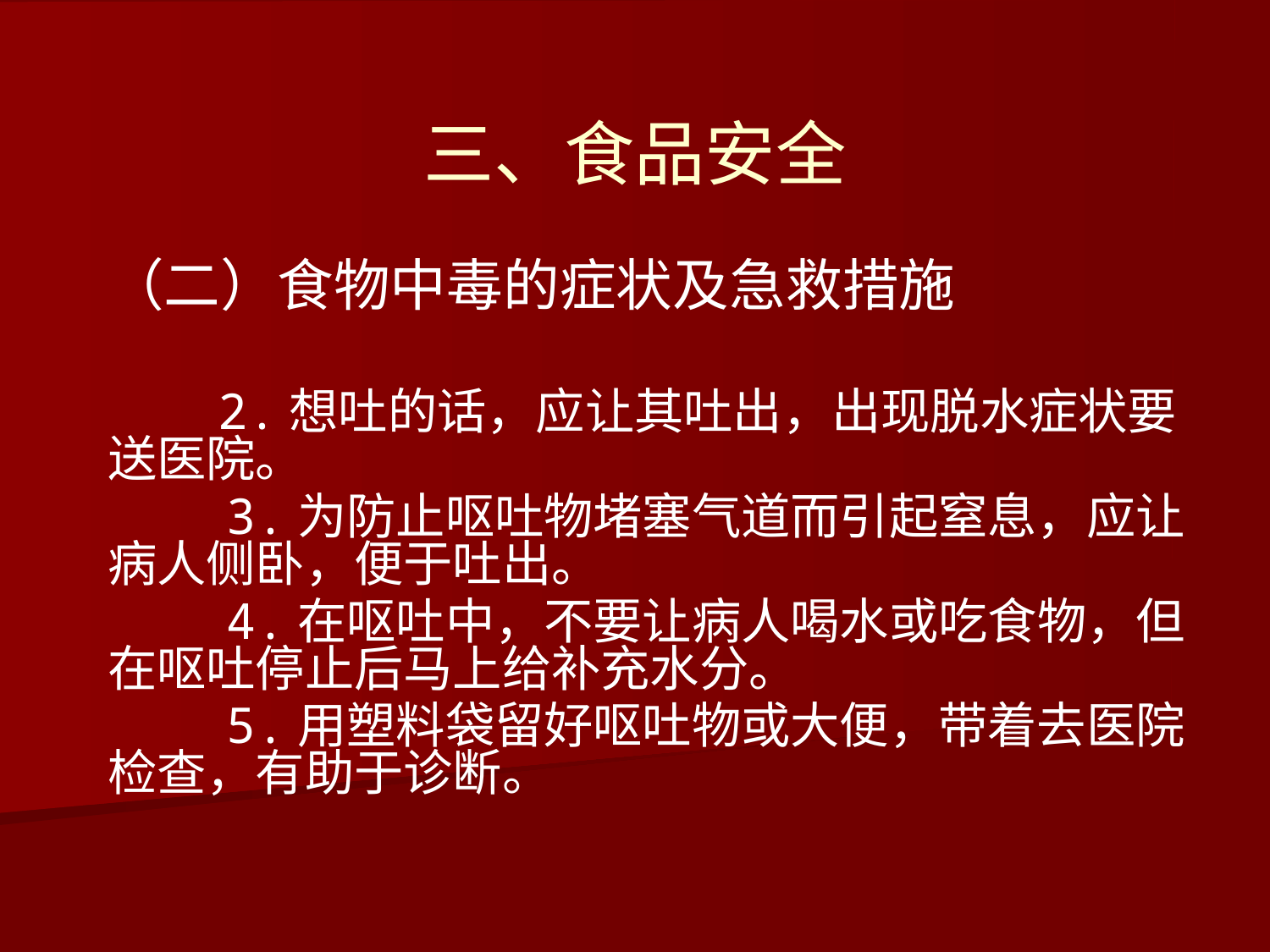

# 三、食品安全
（二）食物中毒的症状及急救措施

　　2.想吐的话，应让其吐出，出现脱水症状要送医院。
    3.为防止呕吐物堵塞气道而引起窒息，应让病人侧卧，便于吐出。
    4.在呕吐中，不要让病人喝水或吃食物，但在呕吐停止后马上给补充水分。
    5.用塑料袋留好呕吐物或大便，带着去医院检查，有助于诊断。

50